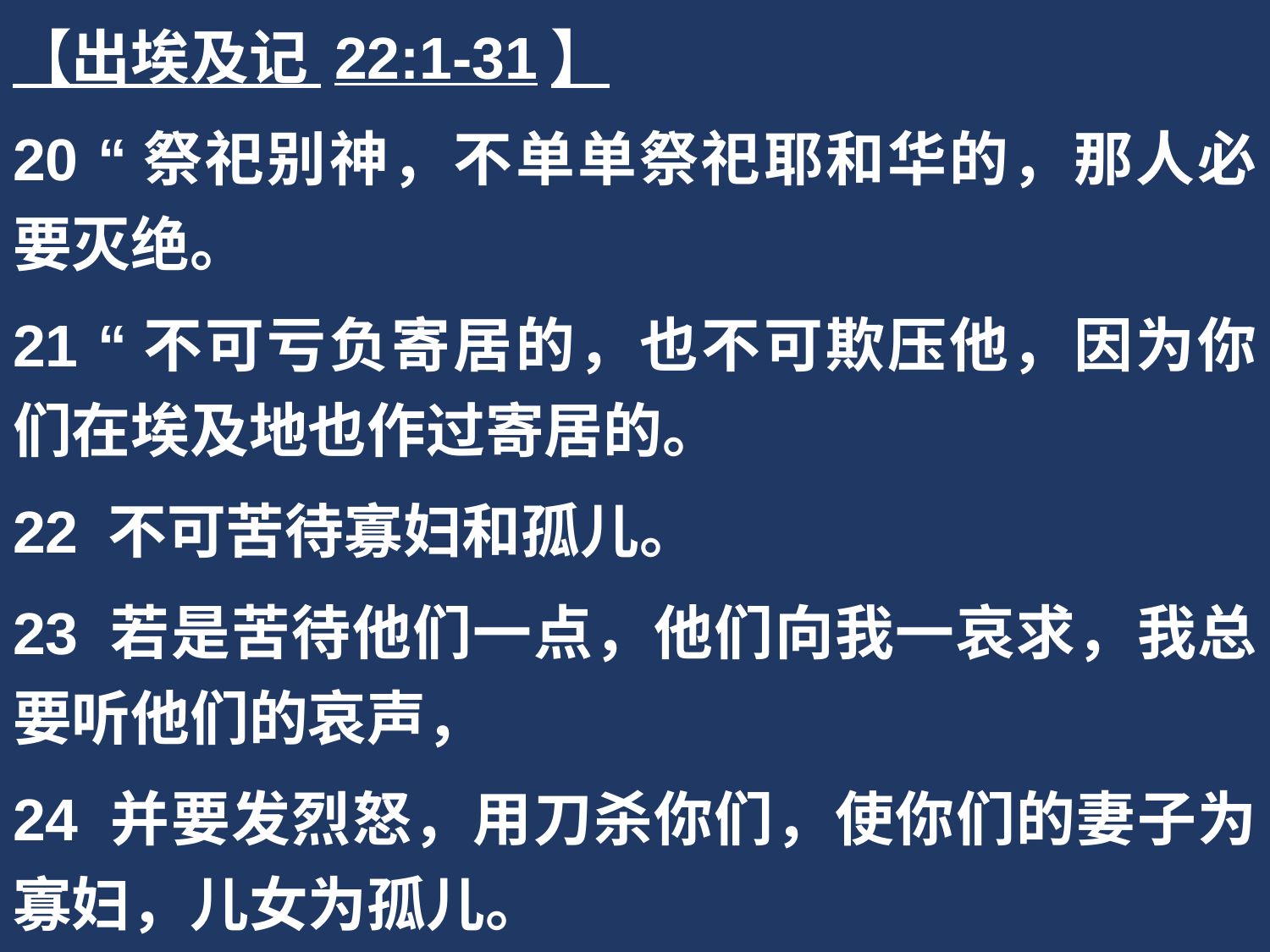

【出埃及记 22:1-31】
20 “祭祀别神，不单单祭祀耶和华的，那人必要灭绝。
21 “不可亏负寄居的，也不可欺压他，因为你们在埃及地也作过寄居的。
22 不可苦待寡妇和孤儿。
23 若是苦待他们一点，他们向我一哀求，我总要听他们的哀声，
24 并要发烈怒，用刀杀你们，使你们的妻子为寡妇，儿女为孤儿。